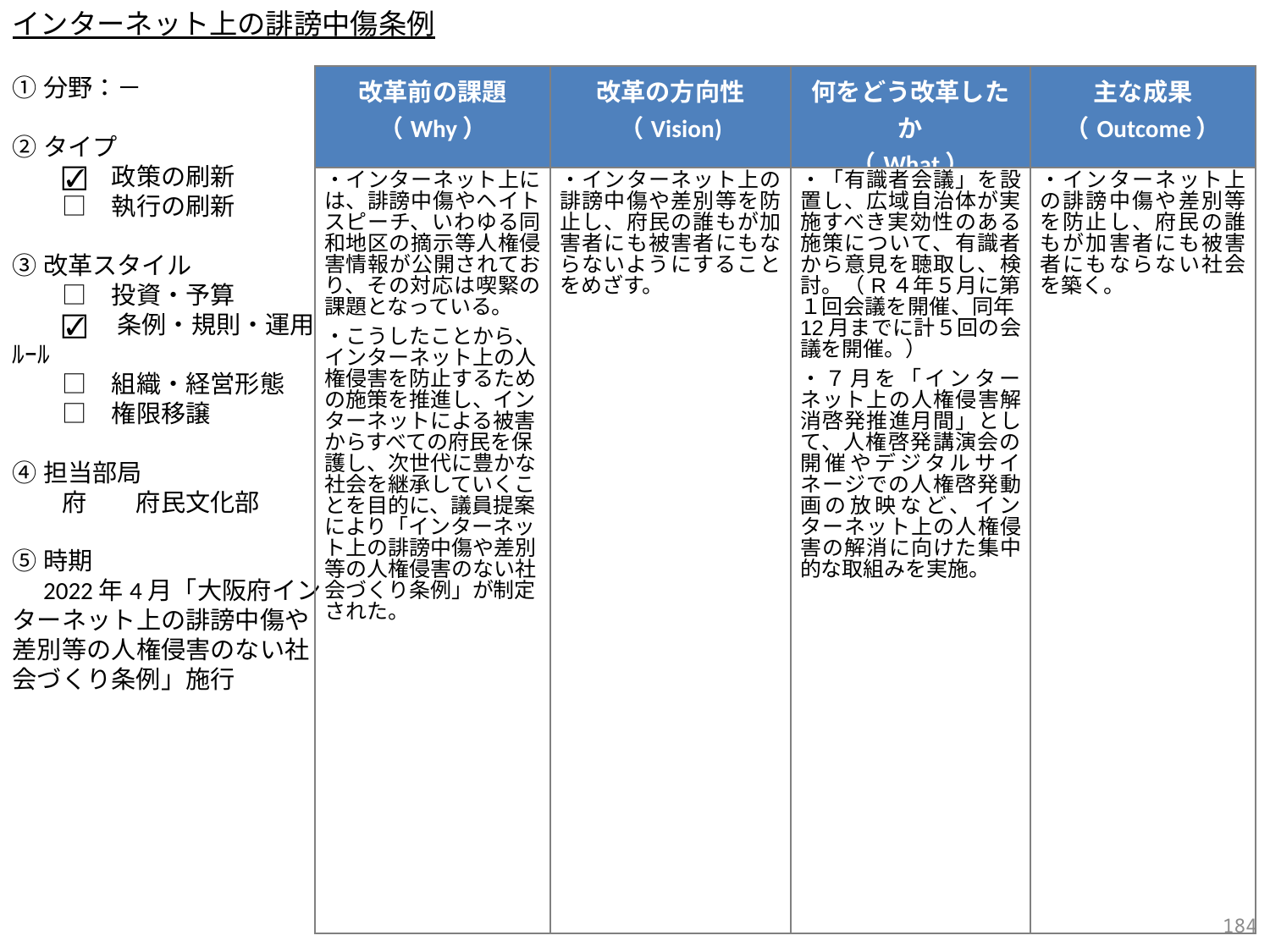

インターネット上の誹謗中傷条例
①分野：－

②タイプ
　　☑　政策の刷新
　　□　執行の刷新

③改革スタイル
　　□　投資・予算
　　☑ 　条例・規則・運用ﾙｰﾙ
　　□　組織・経営形態
　　□　権限移譲

④担当部局
　　府　　府民文化部

⑤時期
　2022年4月「大阪府インターネット上の誹謗中傷や差別等の人権侵害のない社会づくり条例」施行

| 改革前の課題 （Why） | 改革の方向性 （Vision) | 何をどう改革したか （What） | 主な成果 （Outcome） |
| --- | --- | --- | --- |
| ・インターネット上には、誹謗中傷やヘイトスピーチ、いわゆる同和地区の摘示等人権侵害情報が公開されており、その対応は喫緊の課題となっている。 ・こうしたことから、インターネット上の人権侵害を防止するための施策を推進し、インターネットによる被害からすべての府民を保護し、次世代に豊かな社会を継承していくことを目的に、議員提案により「インターネット上の誹謗中傷や差別等の人権侵害のない社会づくり条例」が制定された。 | ・インターネット上の誹謗中傷や差別等を防止し、府民の誰もが加害者にも被害者にもならないようにすることをめざす。 | ・「有識者会議」を設置し、広域自治体が実施すべき実効性のある施策について、有識者から意見を聴取し、検討。（R４年５月に第１回会議を開催、同年12月までに計５回の会議を開催。） ・７月を「インターネット上の人権侵害解消啓発推進月間」として、人権啓発講演会の開催やデジタルサイネージでの人権啓発動画の放映など、インターネット上の人権侵害の解消に向けた集中的な取組みを実施。 | ・インターネット上の誹謗中傷や差別等を防止し、府民の誰もが加害者にも被害者にもならない社会を築く。 |
184